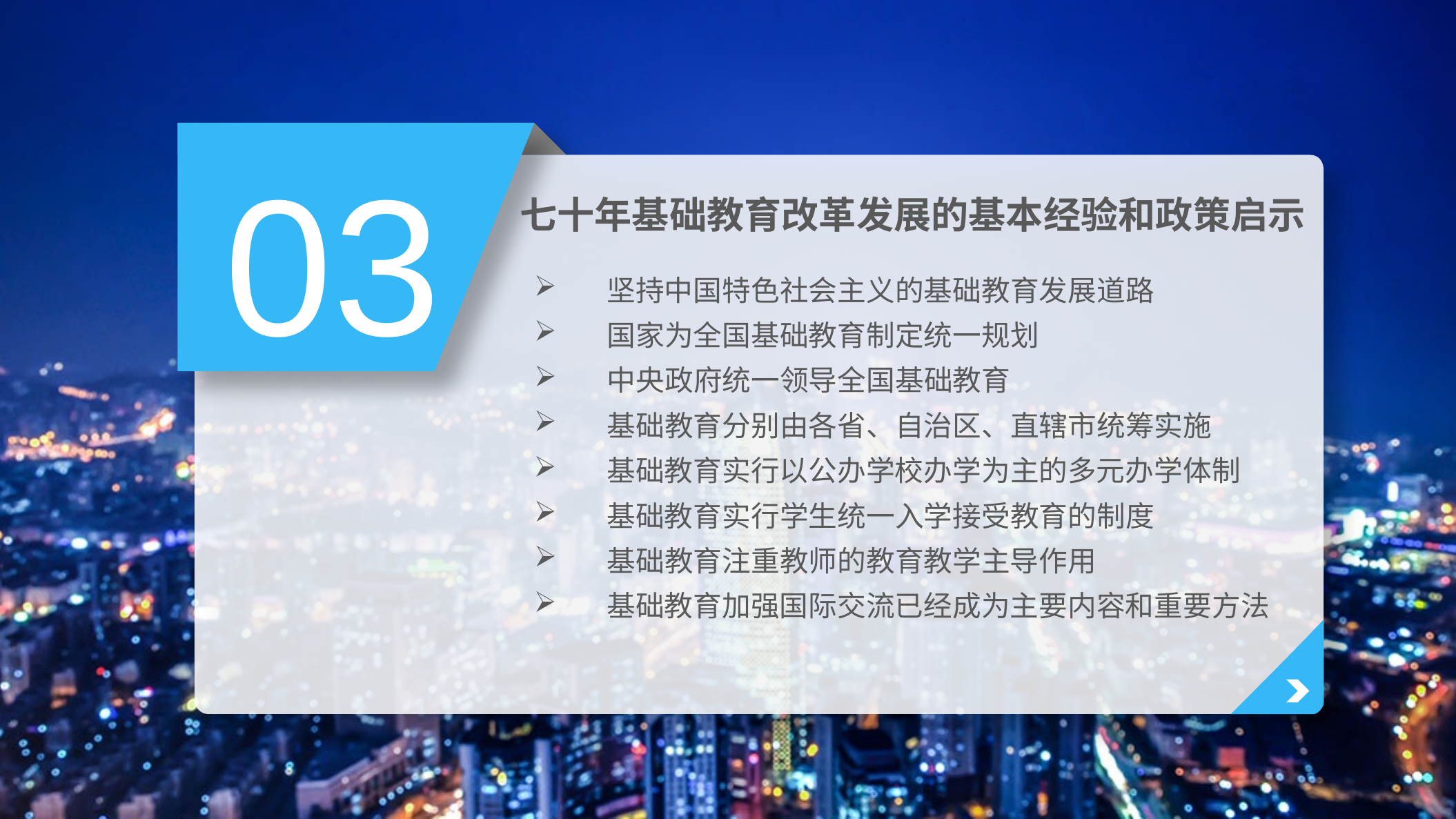

03

七十年基础教育改革发展的基本经验和政策启示
坚持中国特色社会主义的基础教育发展道路
国家为全国基础教育制定统一规划
中央政府统一领导全国基础教育
基础教育分别由各省、自治区、直辖市统筹实施
基础教育实行以公办学校办学为主的多元办学体制
基础教育实行学生统一入学接受教育的制度
基础教育注重教师的教育教学主导作用
基础教育加强国际交流已经成为主要内容和重要方法